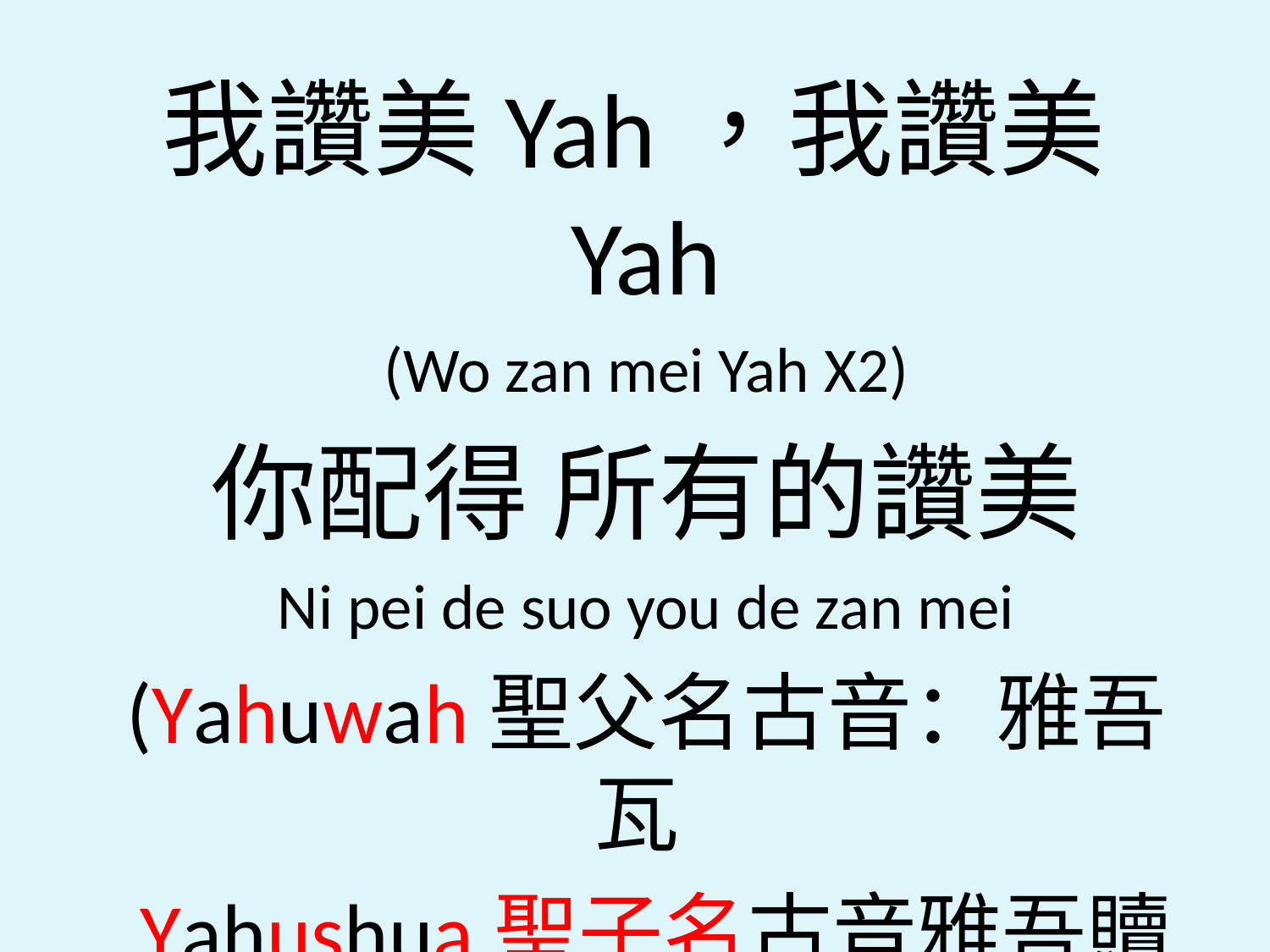

我讚美Yah，我讚美Yah
(Wo zan mei Yah X2)
你配得 所有的讚美
Ni pei de suo you de zan mei
(Yahuwah聖父名古音：雅吾瓦
 Yahushua聖子名古音雅吾贖瓦）
YAH 是聖父Yahuwah 及聖子Yahushua 的簡稱
约John 10:30  我與父原為一。